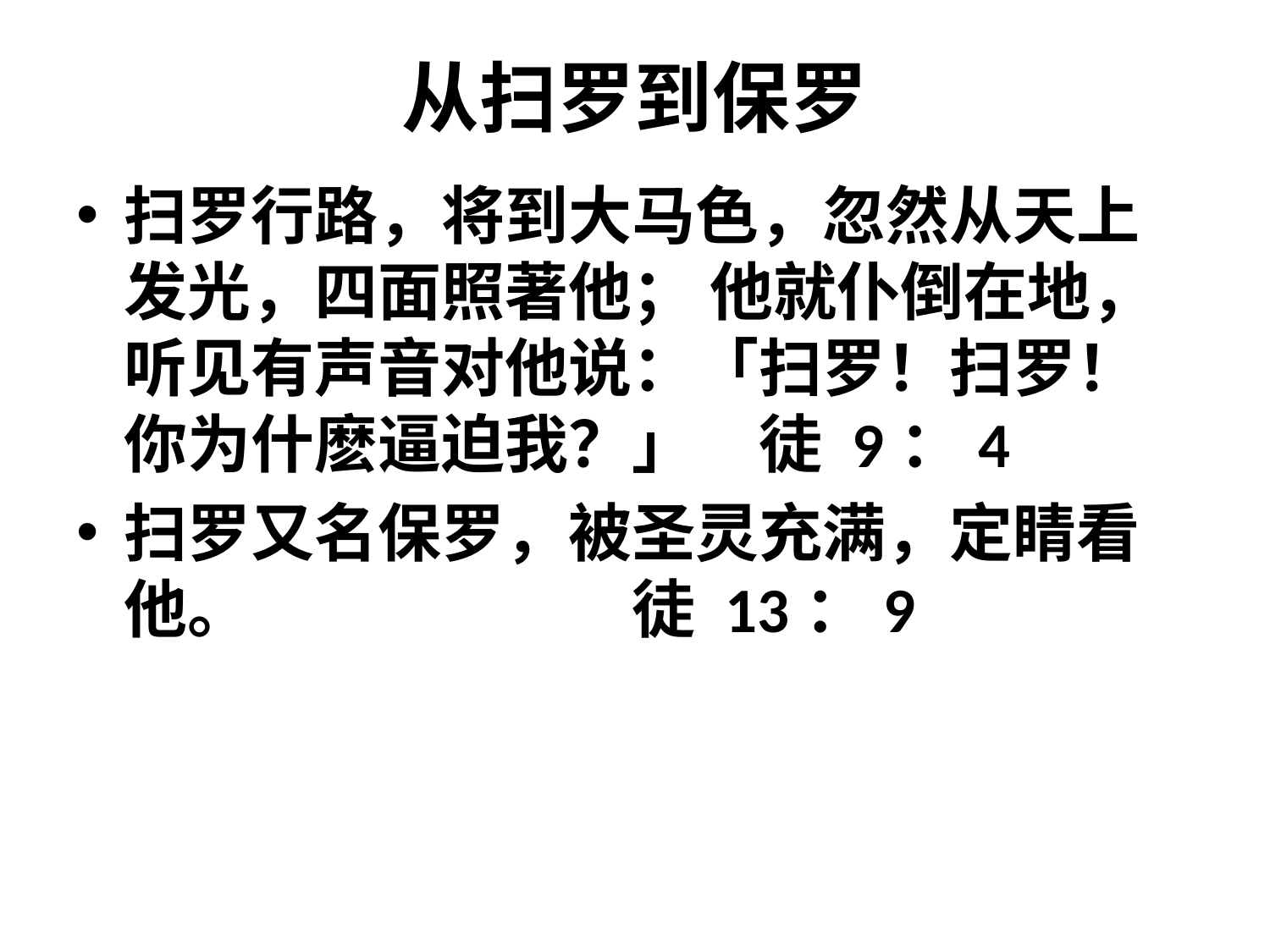

# 从扫罗到保罗
扫罗行路，将到大马色，忽然从天上发光，四面照著他； 他就仆倒在地，听见有声音对他说：「扫罗！扫罗！你为什麽逼迫我？」 	徒 9：4
扫罗又名保罗，被圣灵充满，定睛看他。			徒 13：9